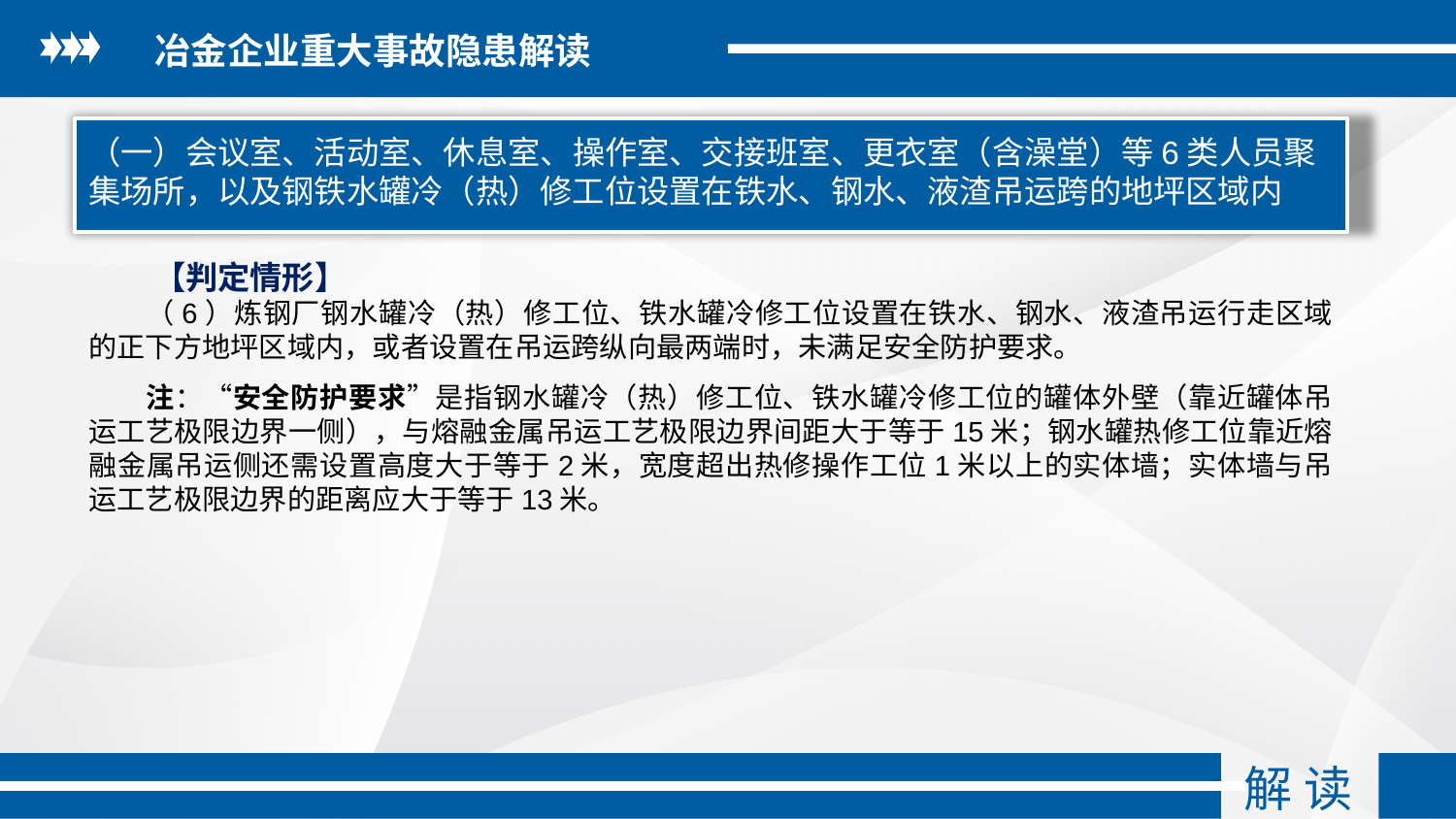

冶金企业重大事故隐患解读
（一）会议室、活动室、休息室、操作室、交接班室、更衣室（含澡堂）等6类人员聚集场所，以及钢铁水罐冷（热）修工位设置在铁水、钢水、液渣吊运跨的地坪区域内
【判定情形】
（6）炼钢厂钢水罐冷（热）修工位、铁水罐冷修工位设置在铁水、钢水、液渣吊运行走区域的正下方地坪区域内，或者设置在吊运跨纵向最两端时，未满足安全防护要求。
注：“安全防护要求”是指钢水罐冷（热）修工位、铁水罐冷修工位的罐体外壁（靠近罐体吊运工艺极限边界一侧），与熔融金属吊运工艺极限边界间距大于等于15米；钢水罐热修工位靠近熔融金属吊运侧还需设置高度大于等于2米，宽度超出热修操作工位1米以上的实体墙；实体墙与吊运工艺极限边界的距离应大于等于13米。